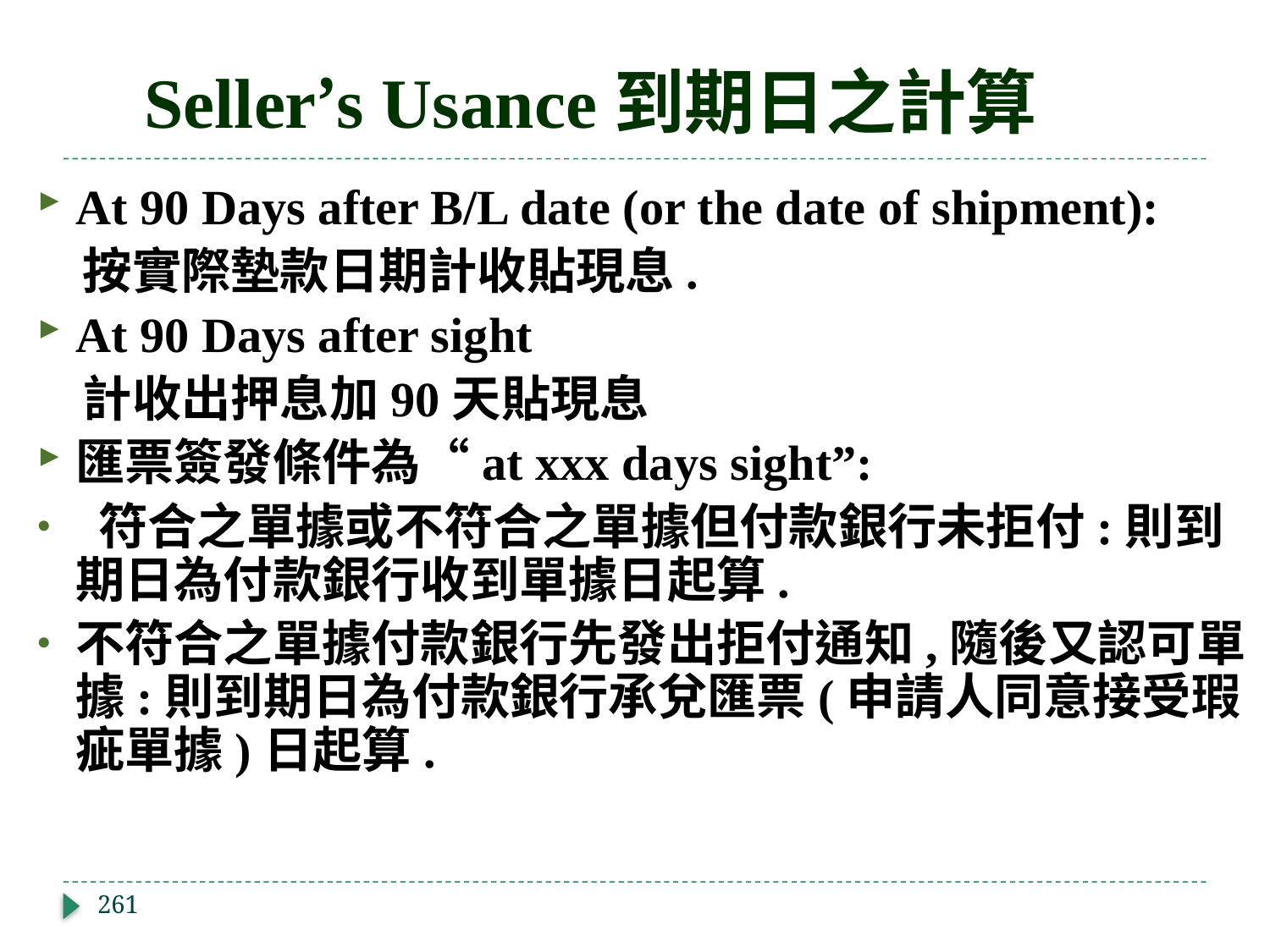

# Seller’s Usance到期日之計算
At 90 Days after B/L date (or the date of shipment):
   按實際墊款日期計收貼現息.
At 90 Days after sight
   計收出押息加90天貼現息
匯票簽發條件為“at xxx days sight”:
 符合之單據或不符合之單據但付款銀行未拒付:則到期日為付款銀行收到單據日起算.
不符合之單據付款銀行先發出拒付通知,隨後又認可單據:則到期日為付款銀行承兌匯票(申請人同意接受瑕疵單據)日起算.
261